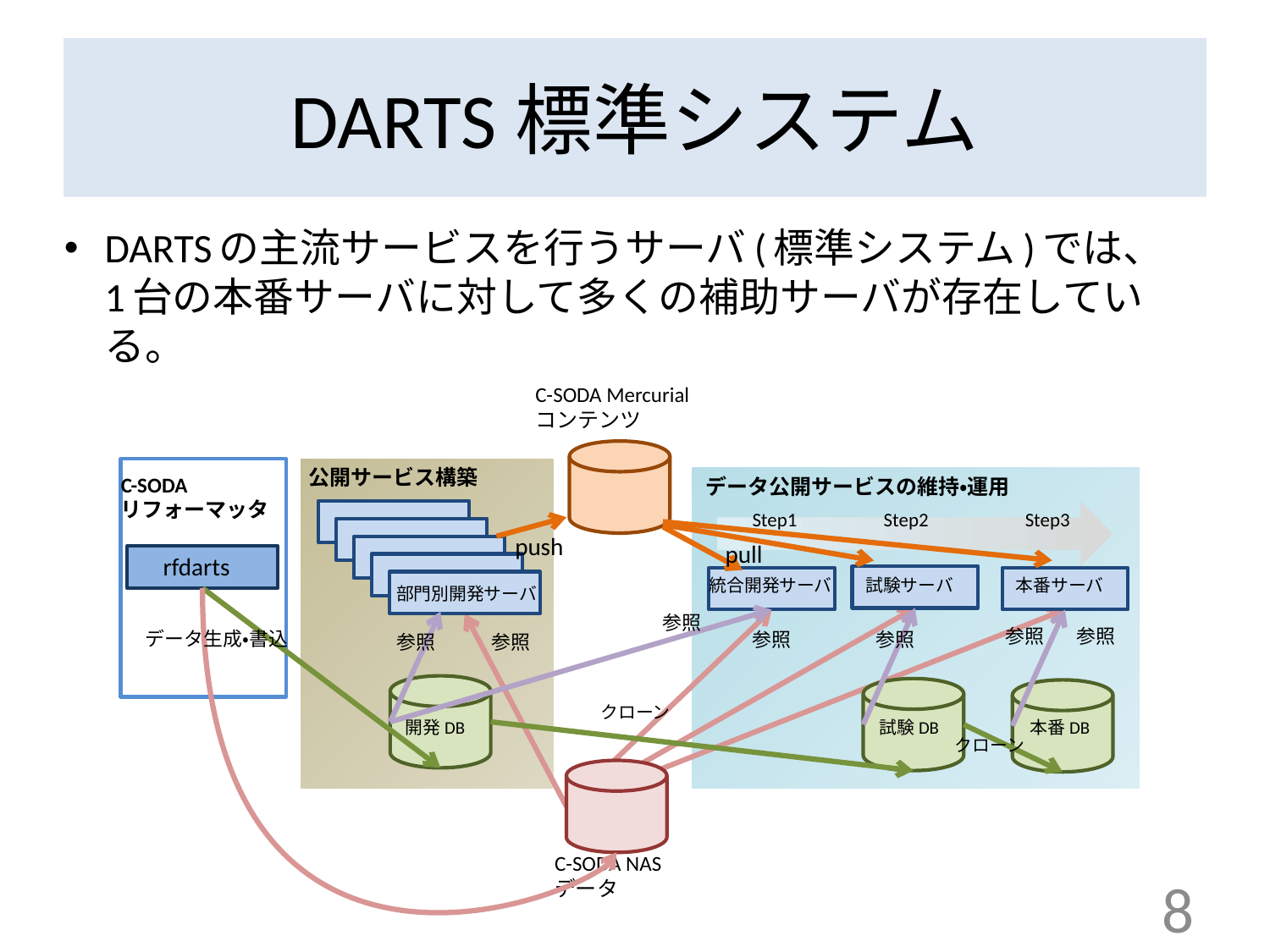

# DARTS標準システム
DARTSの主流サービスを行うサーバ(標準システム)では、1台の本番サーバに対して多くの補助サーバが存在している。
C-SODA Mercurial
コンテンツ

公開サービス構築

C-SODA
リフォーマッタ

データ公開サービスの維持・運用

Step1
Step2
Step3

push
pull

rfdarts

統合開発サーバ

試験サーバ

本番サーバ

部門別開発サーバ
参照
参照
参照
データ生成・書込
参照
参照
参照
参照

クローン
開発DB
試験DB
本番DB
クローン

C-SODA NAS
データ
8